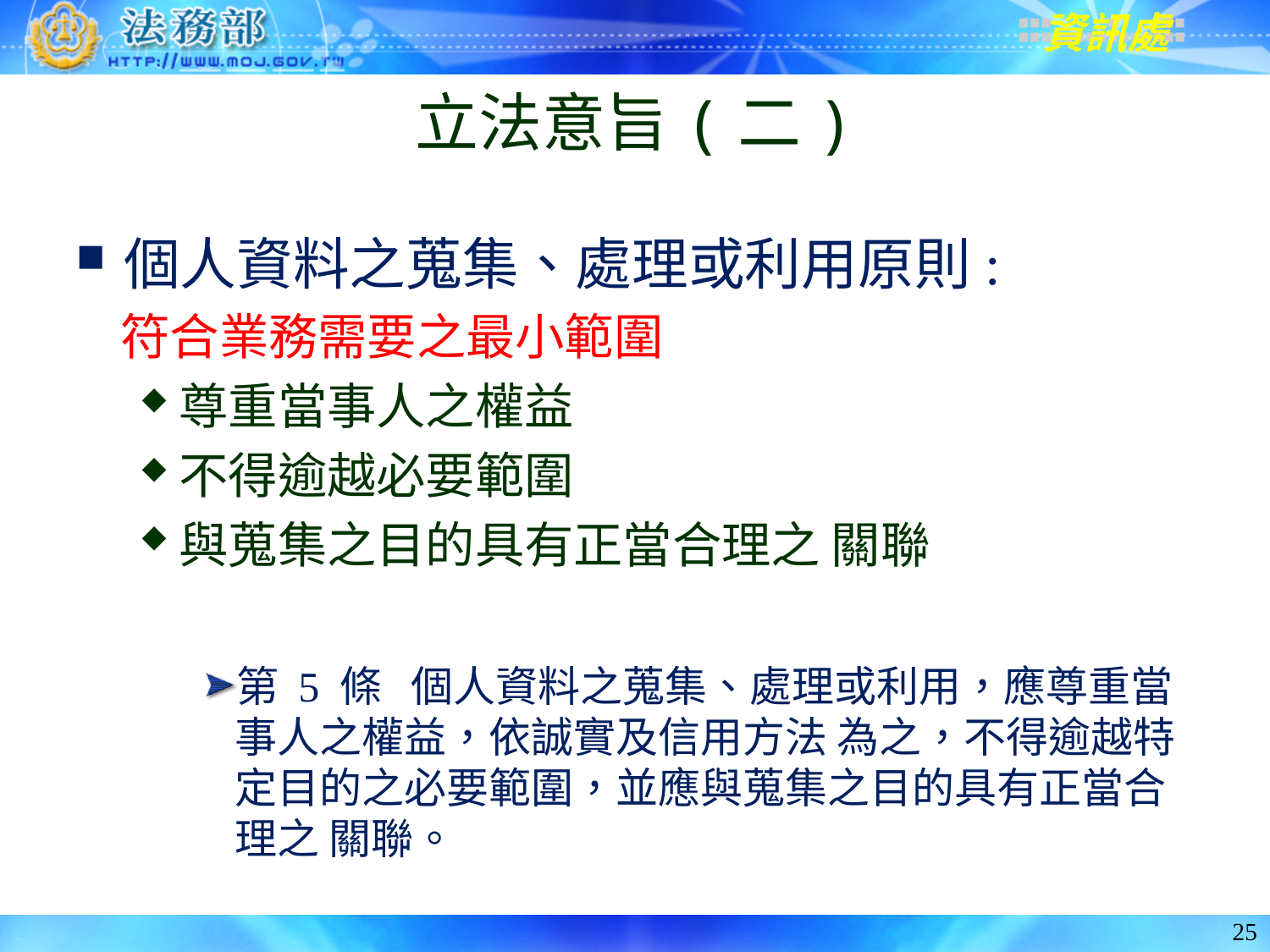

# 立法意旨(二)
個人資料之蒐集、處理或利用原則:
   符合業務需要之最小範圍
尊重當事人之權益
不得逾越必要範圍
與蒐集之目的具有正當合理之 關聯

第 5 條   個人資料之蒐集、處理或利用，應尊重當事人之權益，依誠實及信用方法 為之，不得逾越特定目的之必要範圍，並應與蒐集之目的具有正當合理之 關聯。